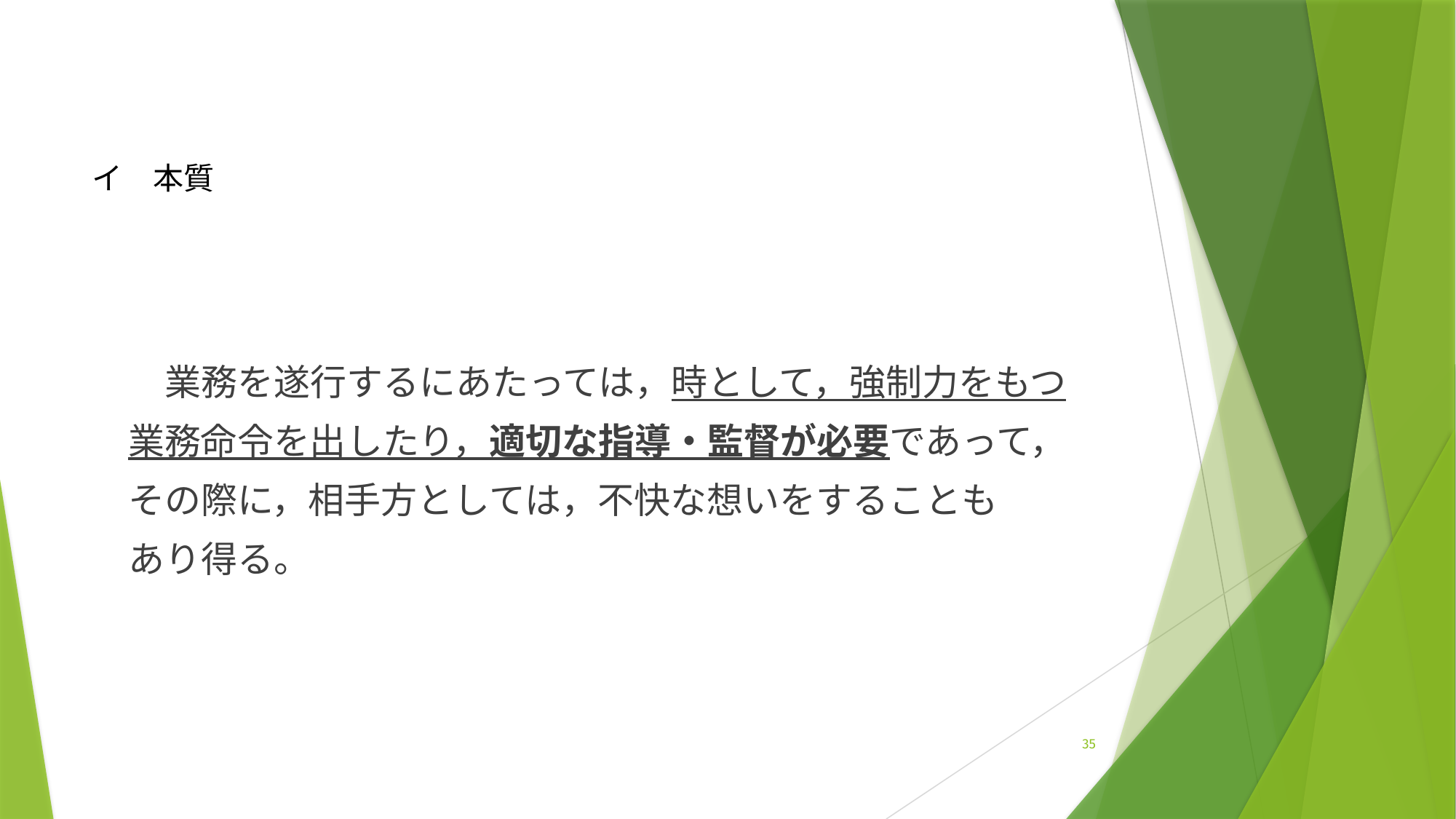

# イ　本質

　　業務を遂行するにあたっては，時として，強制力をもつ
　業務命令を出したり，適切な指導・監督が必要であって，
　その際に，相手方としては，不快な想いをすることも
　あり得る。
35